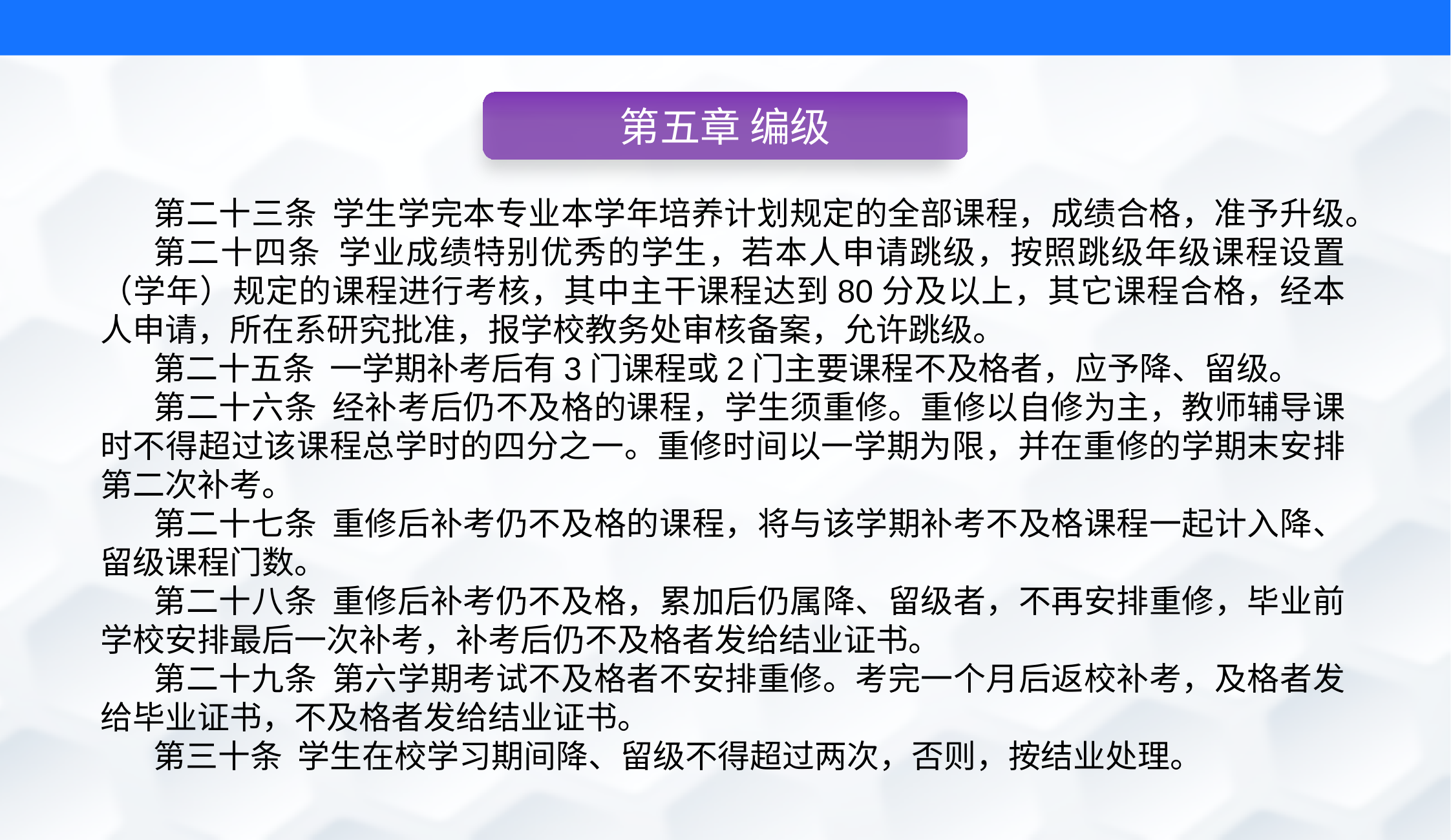

第五章 编级
第二十三条  学生学完本专业本学年培养计划规定的全部课程，成绩合格，准予升级。
第二十四条  学业成绩特别优秀的学生，若本人申请跳级，按照跳级年级课程设置（学年）规定的课程进行考核，其中主干课程达到80分及以上，其它课程合格，经本人申请，所在系研究批准，报学校教务处审核备案，允许跳级。
第二十五条  一学期补考后有3门课程或2门主要课程不及格者，应予降、留级。
第二十六条  经补考后仍不及格的课程，学生须重修。重修以自修为主，教师辅导课时不得超过该课程总学时的四分之一。重修时间以一学期为限，并在重修的学期末安排第二次补考。
第二十七条  重修后补考仍不及格的课程，将与该学期补考不及格课程一起计入降、留级课程门数。
第二十八条  重修后补考仍不及格，累加后仍属降、留级者，不再安排重修，毕业前学校安排最后一次补考，补考后仍不及格者发给结业证书。
第二十九条  第六学期考试不及格者不安排重修。考完一个月后返校补考，及格者发给毕业证书，不及格者发给结业证书。
第三十条  学生在校学习期间降、留级不得超过两次，否则，按结业处理。